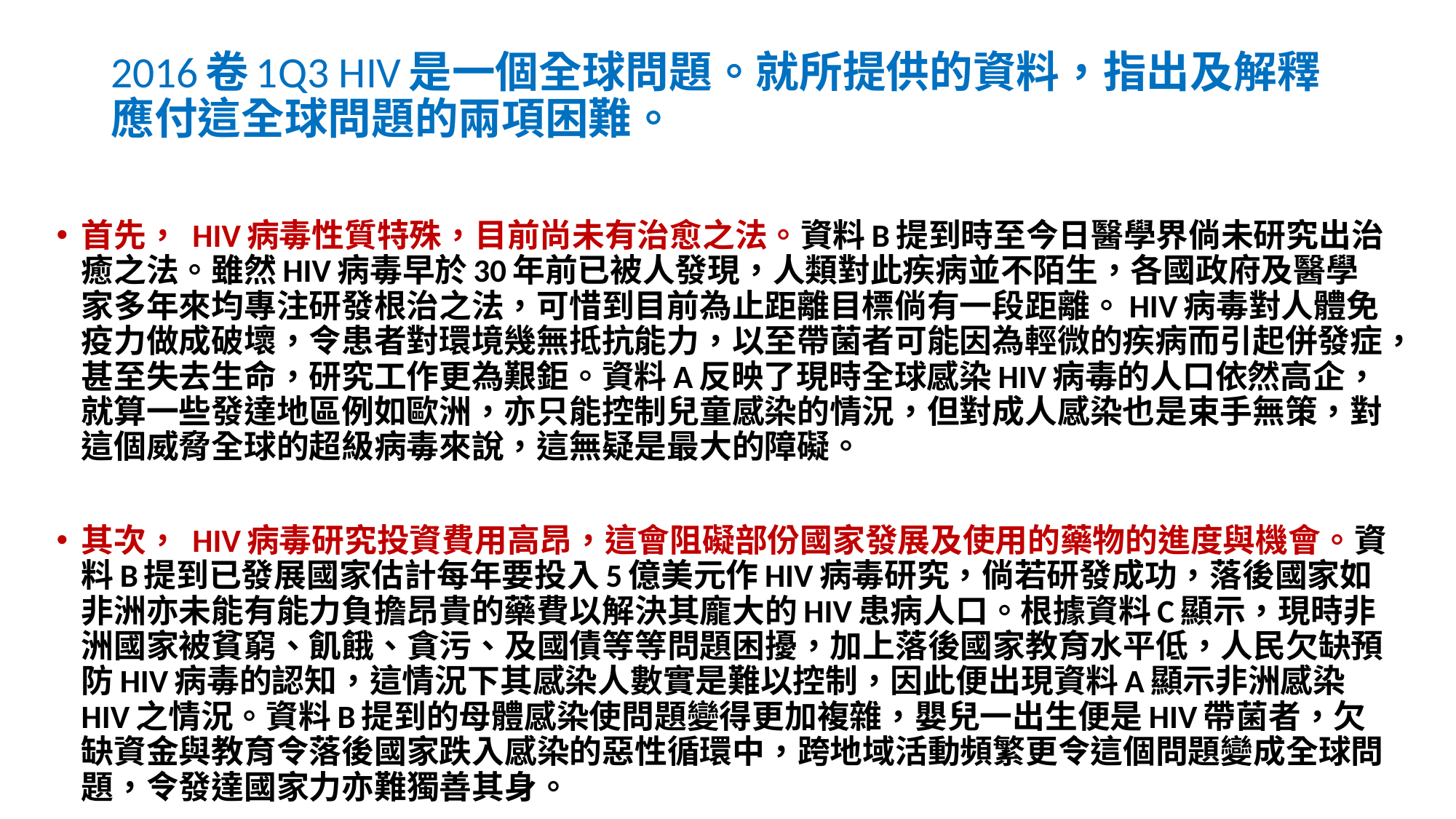

# 2016卷1Q3 HIV是一個全球問題。就所提供的資料，指出及解釋應付這全球問題的兩項困難。

首先， HIV病毒性質特殊，目前尚未有治愈之法。資料B提到時至今日醫學界倘未研究出治癒之法。雖然HIV病毒早於30年前已被人發現，人類對此疾病並不陌生，各國政府及醫學家多年來均專注研發根治之法，可惜到目前為止距離目標倘有一段距離。HIV病毒對人體免疫力做成破壞，令患者對環境幾無抵抗能力，以至帶菌者可能因為輕微的疾病而引起併發症，甚至失去生命，研究工作更為艱鉅。資料A反映了現時全球感染HIV病毒的人口依然高企，就算一些發達地區例如歐洲，亦只能控制兒童感染的情況，但對成人感染也是束手無策，對這個威脅全球的超級病毒來說，這無疑是最大的障礙。

其次， HIV病毒研究投資費用高昂，這會阻礙部份國家發展及使用的藥物的進度與機會。資料B提到已發展國家估計每年要投入5億美元作HIV病毒研究，倘若研發成功，落後國家如非洲亦未能有能力負擔昂貴的藥費以解決其龐大的HIV患病人口。根據資料C顯示，現時非洲國家被貧窮、飢餓、貪污、及國債等等問題困擾，加上落後國家教育水平低，人民欠缺預防HIV病毒的認知，這情況下其感染人數實是難以控制，因此便出現資料A顯示非洲感染HIV之情況。資料B提到的母體感染使問題變得更加複雜，嬰兒一出生便是HIV帶菌者，欠缺資金與教育令落後國家跌入感染的惡性循環中，跨地域活動頻繁更令這個問題變成全球問題，令發達國家力亦難獨善其身。